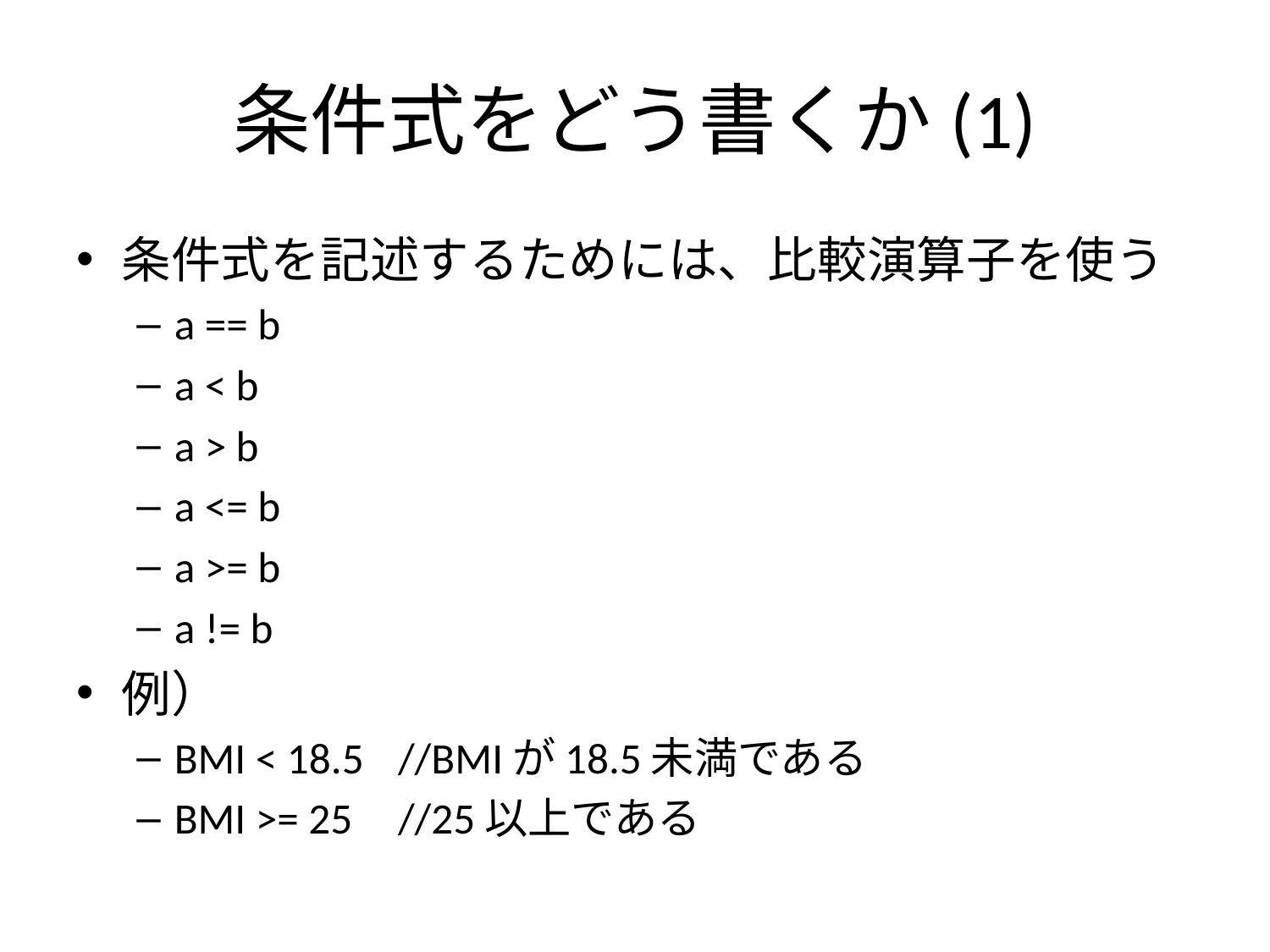

# 条件式をどう書くか(1)
条件式を記述するためには、比較演算子を使う
a == b
a < b
a > b
a <= b
a >= b
a != b
例）
BMI < 18.5	//BMIが18.5未満である
BMI >= 25	//25以上である